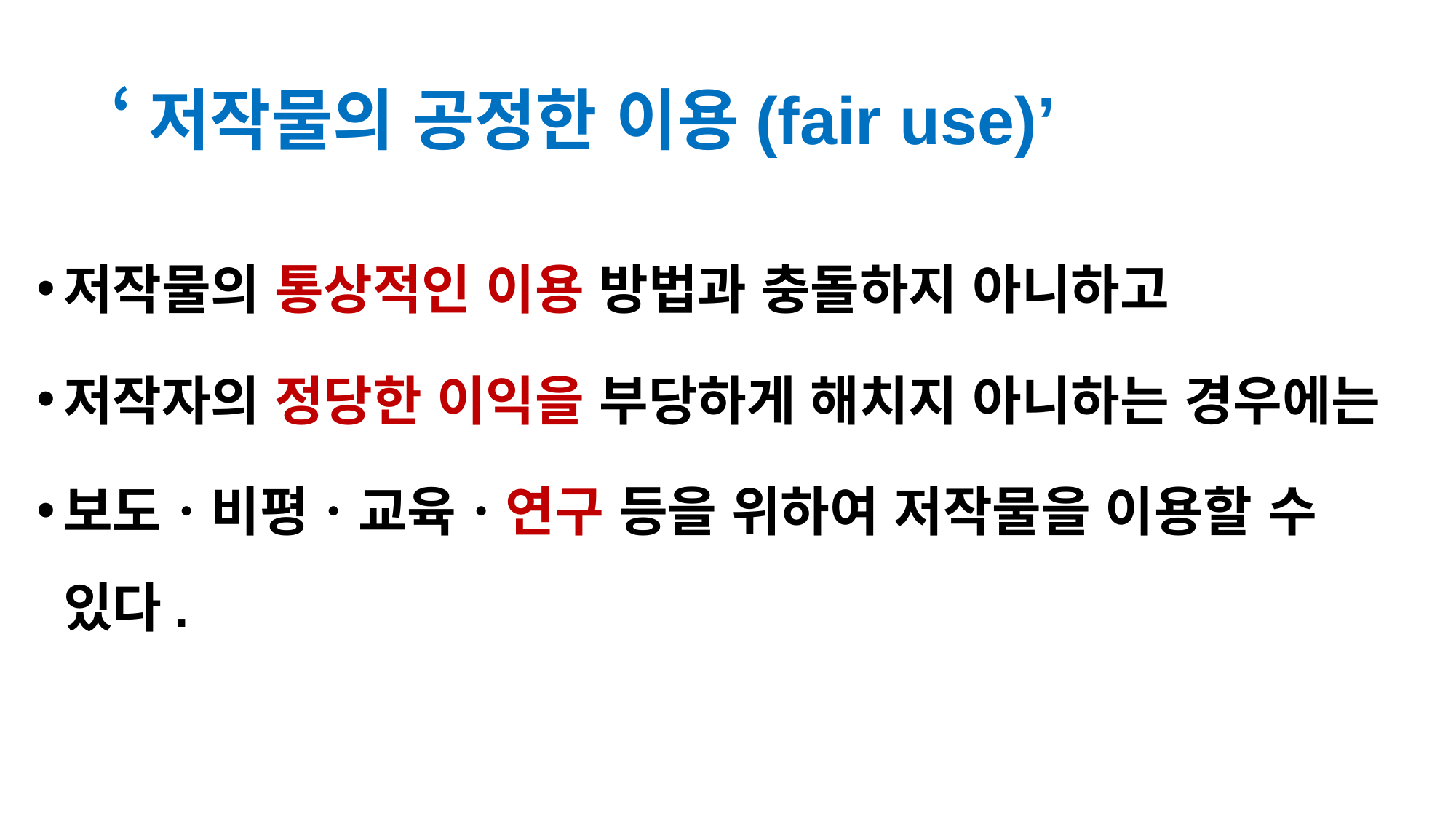

# ‘저작물의 공정한 이용(fair use)’
저작물의 통상적인 이용 방법과 충돌하지 아니하고
저작자의 정당한 이익을 부당하게 해치지 아니하는 경우에는
보도ㆍ비평ㆍ교육ㆍ연구 등을 위하여 저작물을 이용할 수 있다.